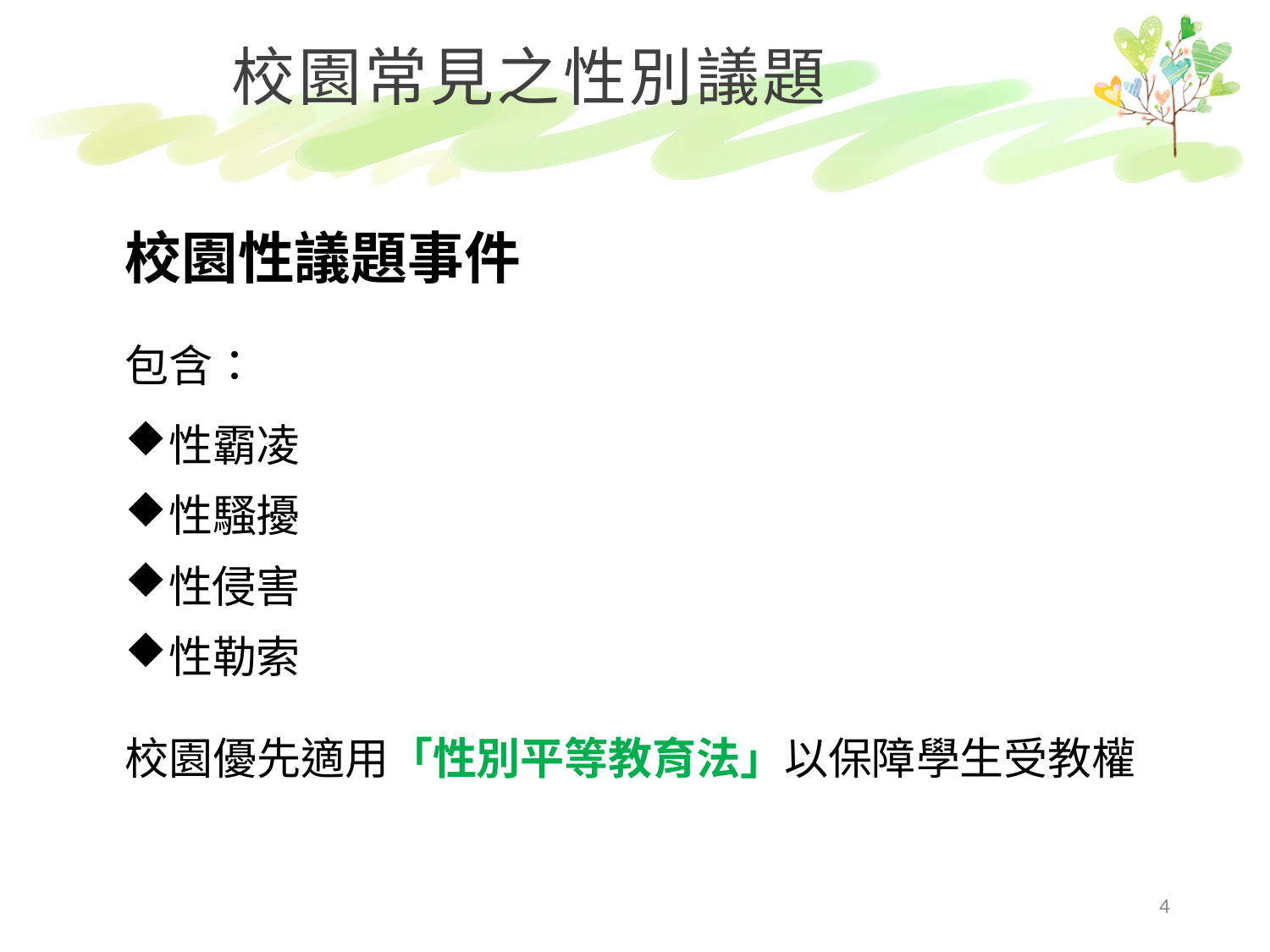

# 校園常見之性別議題
校園性議題事件
包含：
性霸凌
性騷擾
性侵害
性勒索

校園優先適用「性別平等教育法」以保障學生受教權
4